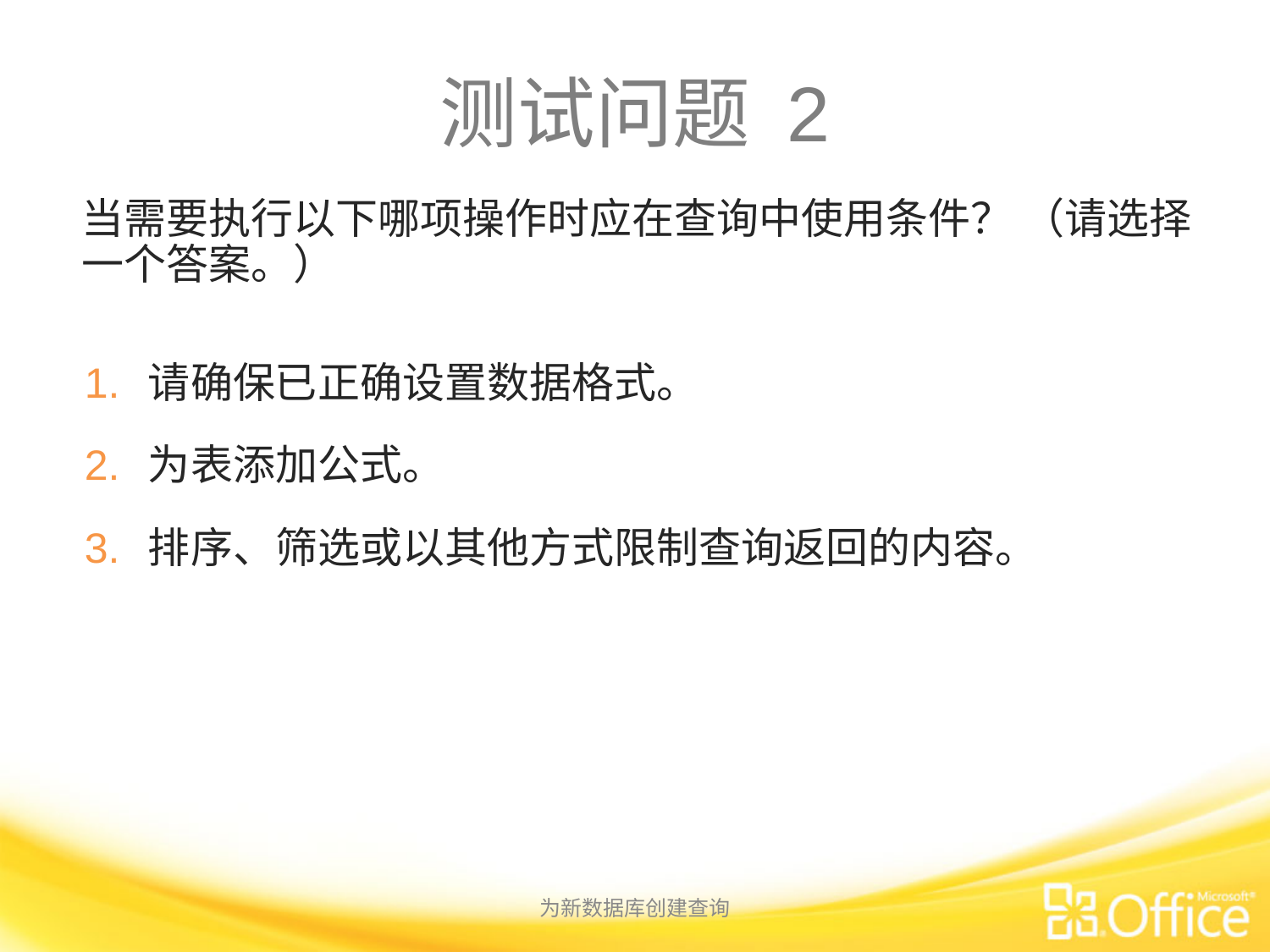

# 测试问题 2
当需要执行以下哪项操作时应在查询中使用条件？ （请选择一个答案。）
请确保已正确设置数据格式。
为表添加公式。
排序、筛选或以其他方式限制查询返回的内容。
为新数据库创建查询